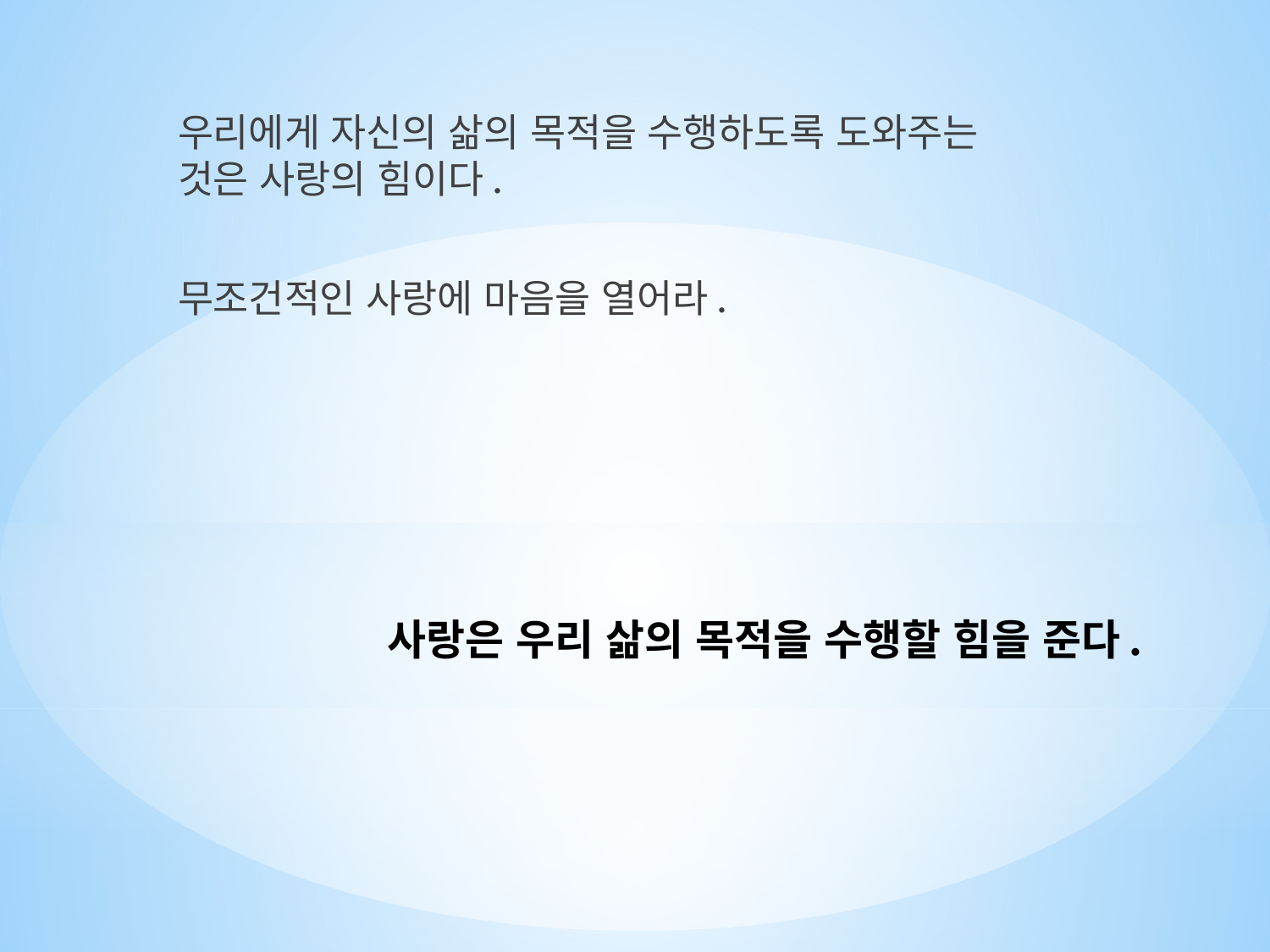

우리에게 자신의 삶의 목적을 수행하도록 도와주는 것은 사랑의 힘이다.

무조건적인 사랑에 마음을 열어라.
# 사랑은 우리 삶의 목적을 수행할 힘을 준다.